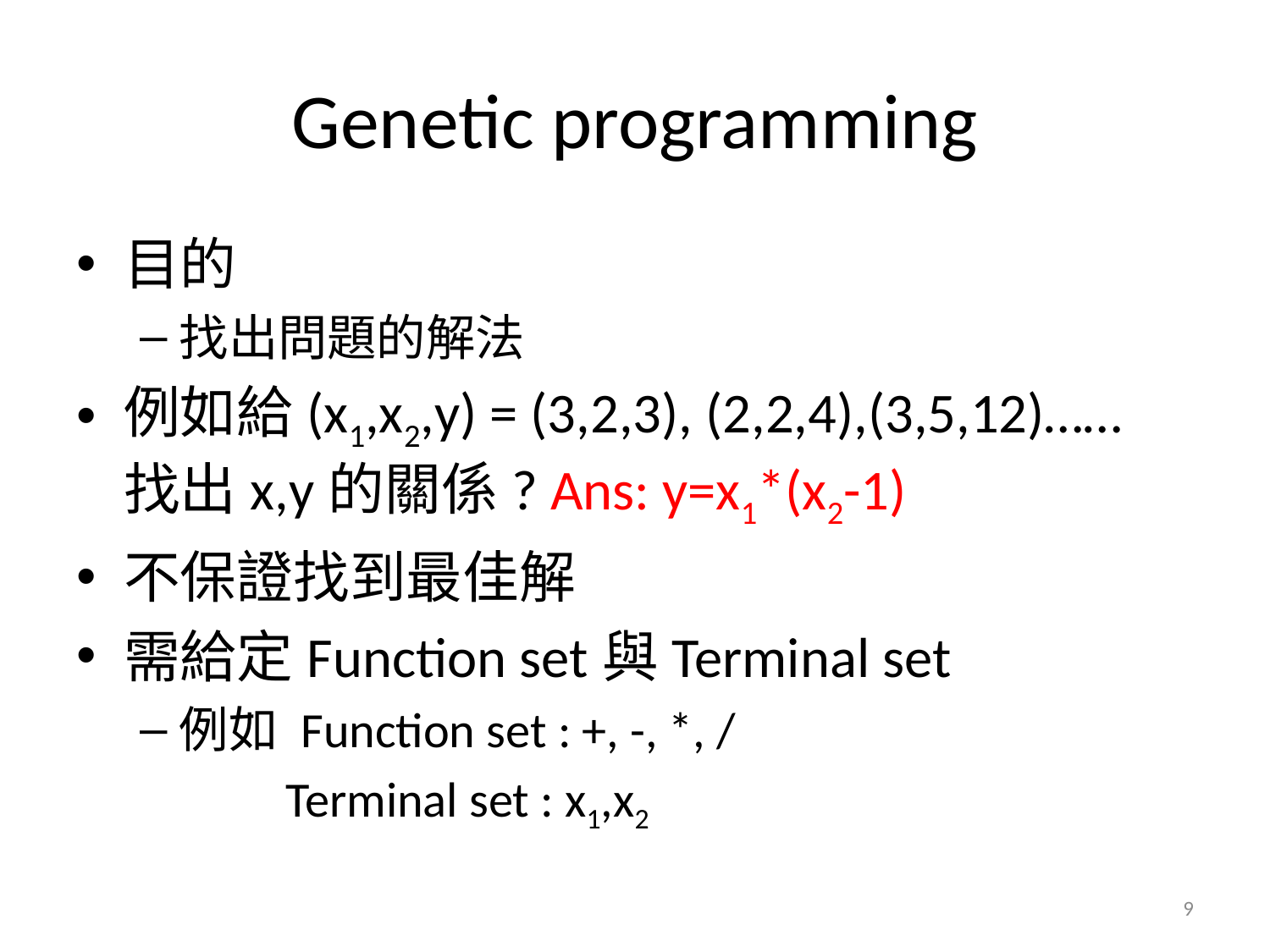

# Genetic programming
目的
找出問題的解法
例如給(x1,x2,y) = (3,2,3), (2,2,4),(3,5,12)……
找出x,y的關係? Ans: y=x1*(x2-1)
不保證找到最佳解
需給定Function set與Terminal set
例如 Function set : +, -, *, /
             Terminal set : x1,x2
9